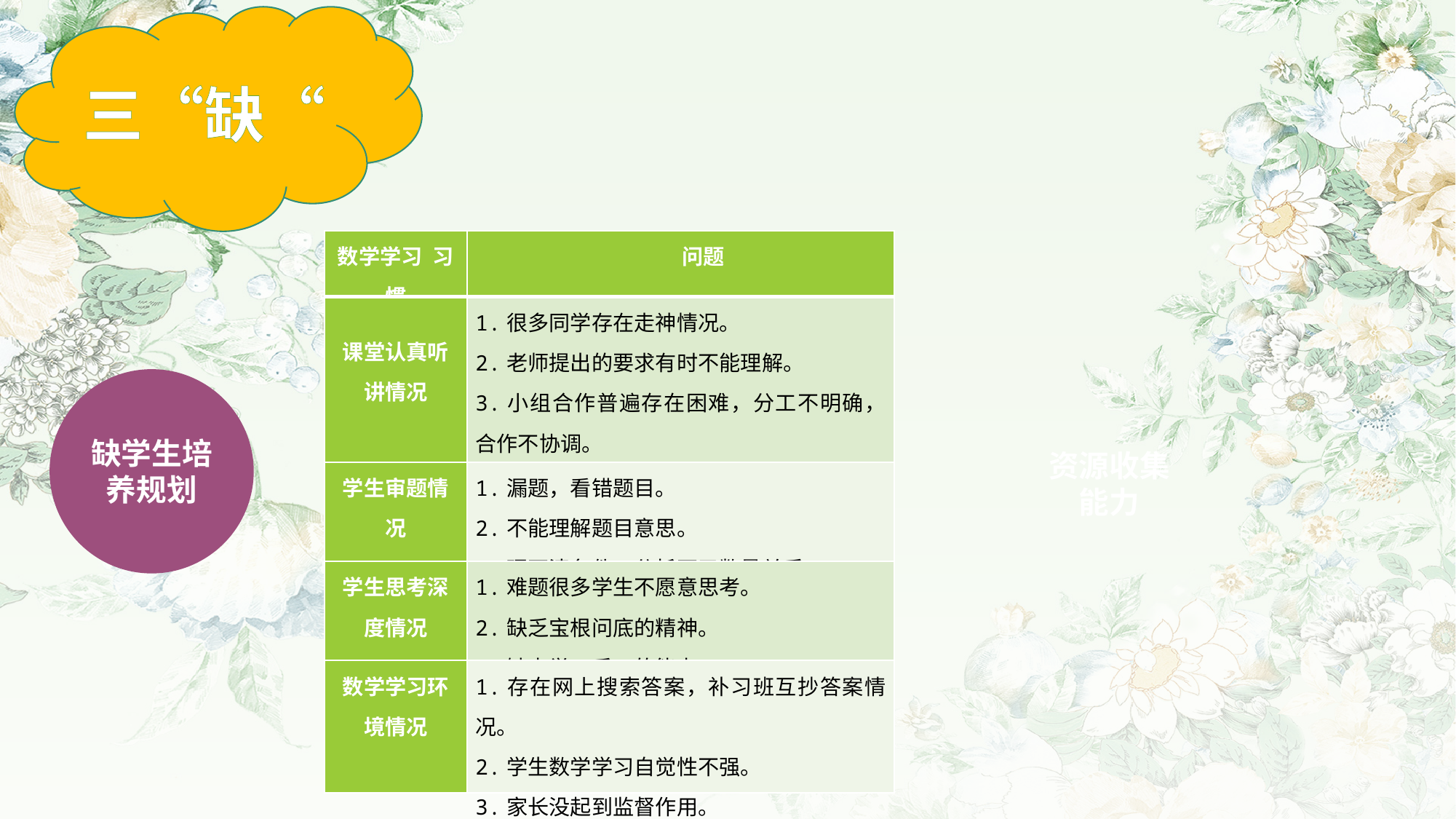

三“缺“
| 数学学习 习惯 | 问题 |
| --- | --- |
| 课堂认真听讲情况 | 1.很多同学存在走神情况。 2.老师提出的要求有时不能理解。 3.小组合作普遍存在困难，分工不明确，合作不协调。 4.上课举手不积极。 |
| 学生审题情况 | 1.漏题，看错题目。 2.不能理解题目意思。 3.理不清条件，分析不了数量关系。 |
| 学生思考深度情况 | 1.难题很多学生不愿意思考。 2.缺乏宝根问底的精神。 3.缺少举一反三的能力。 |
| 数学学习环境情况 | 1.存在网上搜索答案，补习班互抄答案情况。 2.学生数学学习自觉性不强。 3.家长没起到监督作用。 |
缺学生培养规划
资源收集能力